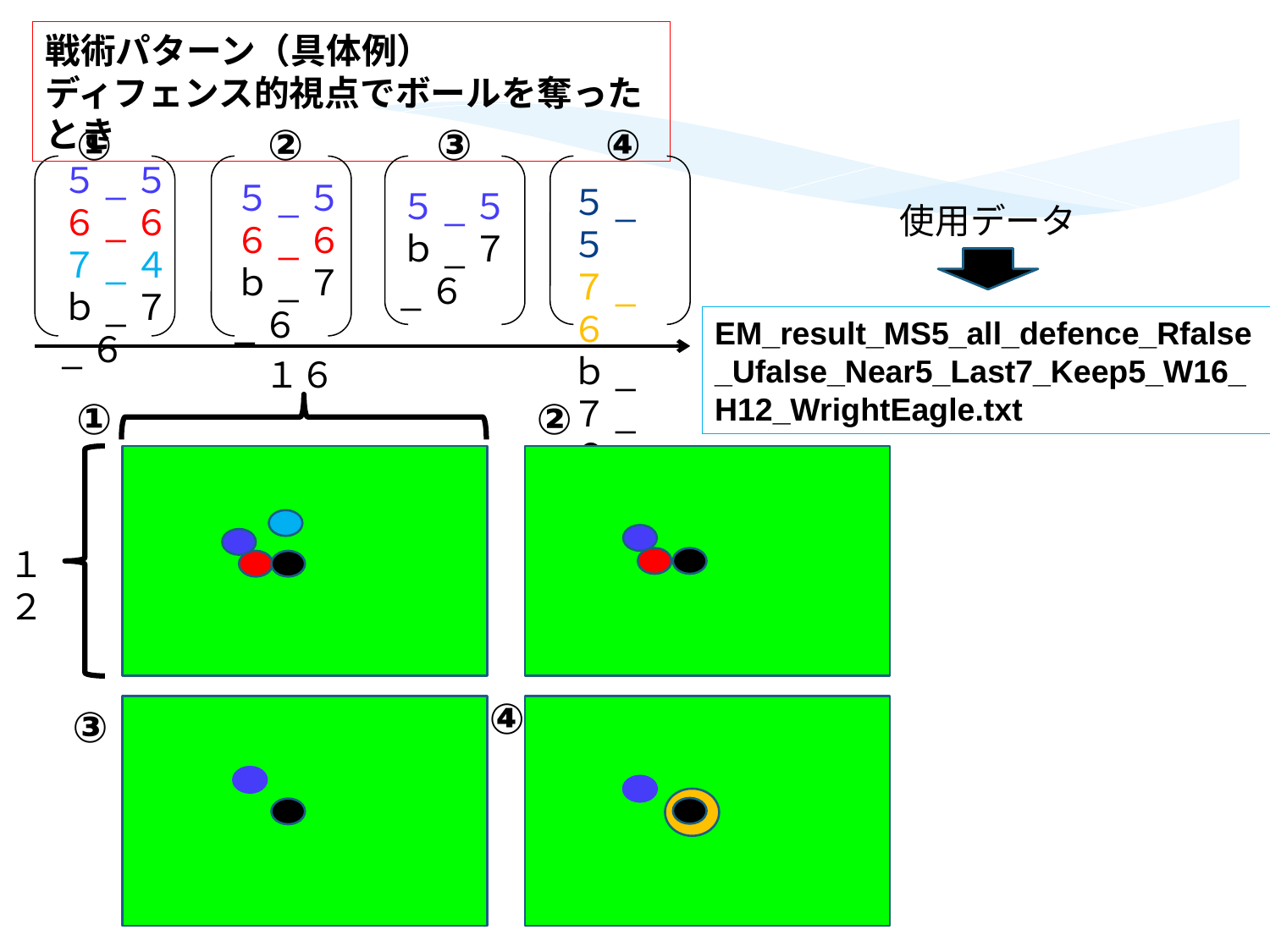

戦術パターン（具体例）
ディフェンス的視点でボールを奪ったとき
①
②
③
④
５_５
６_６
７_４
ｂ_７_６

５_５
６_６
ｂ_７_６
５_５
７_６
ｂ_７_６
５_５
ｂ_７_６

使用データ

EM_result_MS5_all_defence_Rfalse_Ufalse_Near5_Last7_Keep5_W16_H12_WrightEagle.txt
１６
①
②

１２

④
③